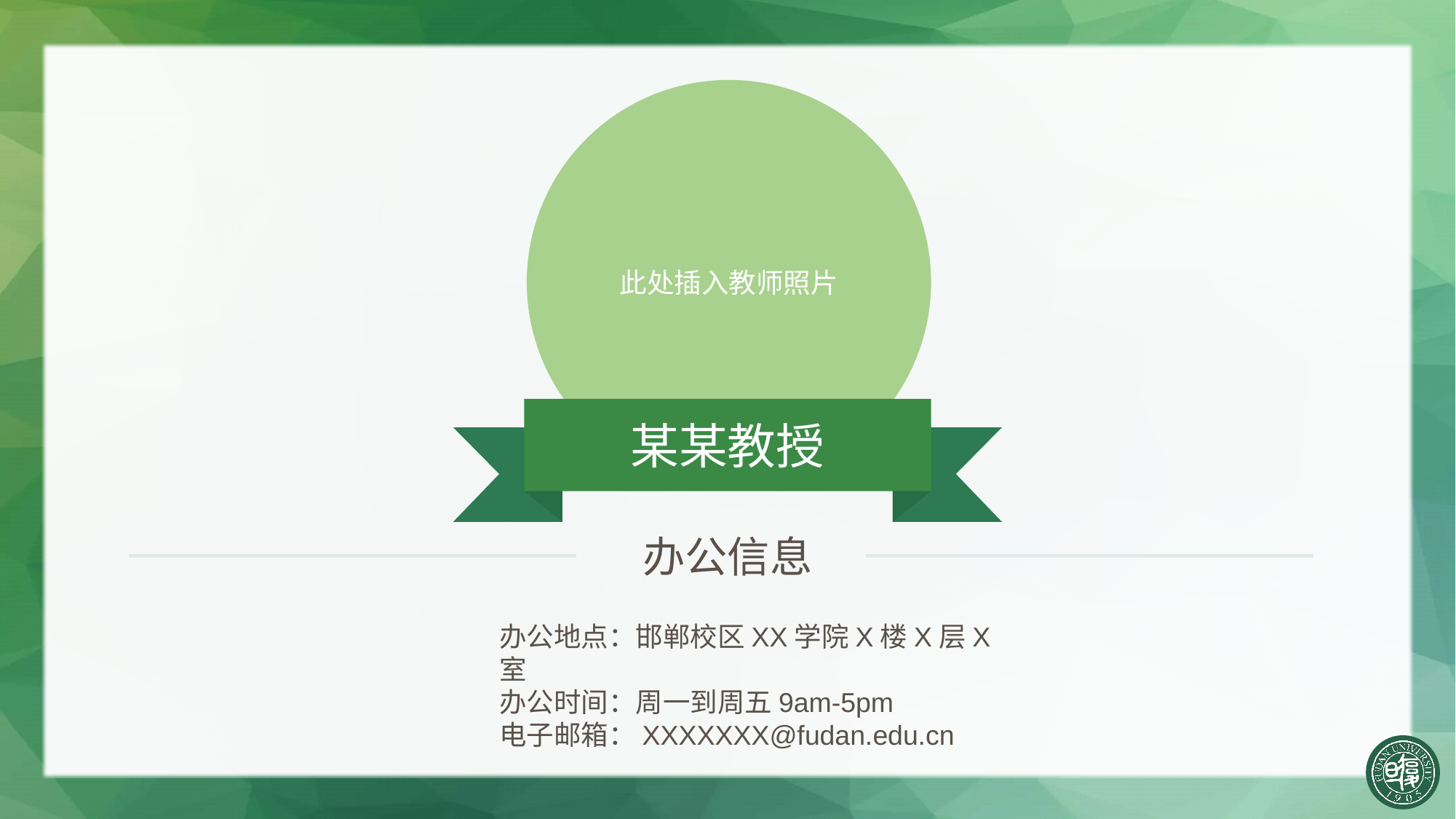

此处插入教师照片
某某教授

办公信息
办公地点：邯郸校区XX学院X楼X层X室
办公时间：周一到周五9am-5pm
电子邮箱：XXXXXXX@fudan.edu.cn